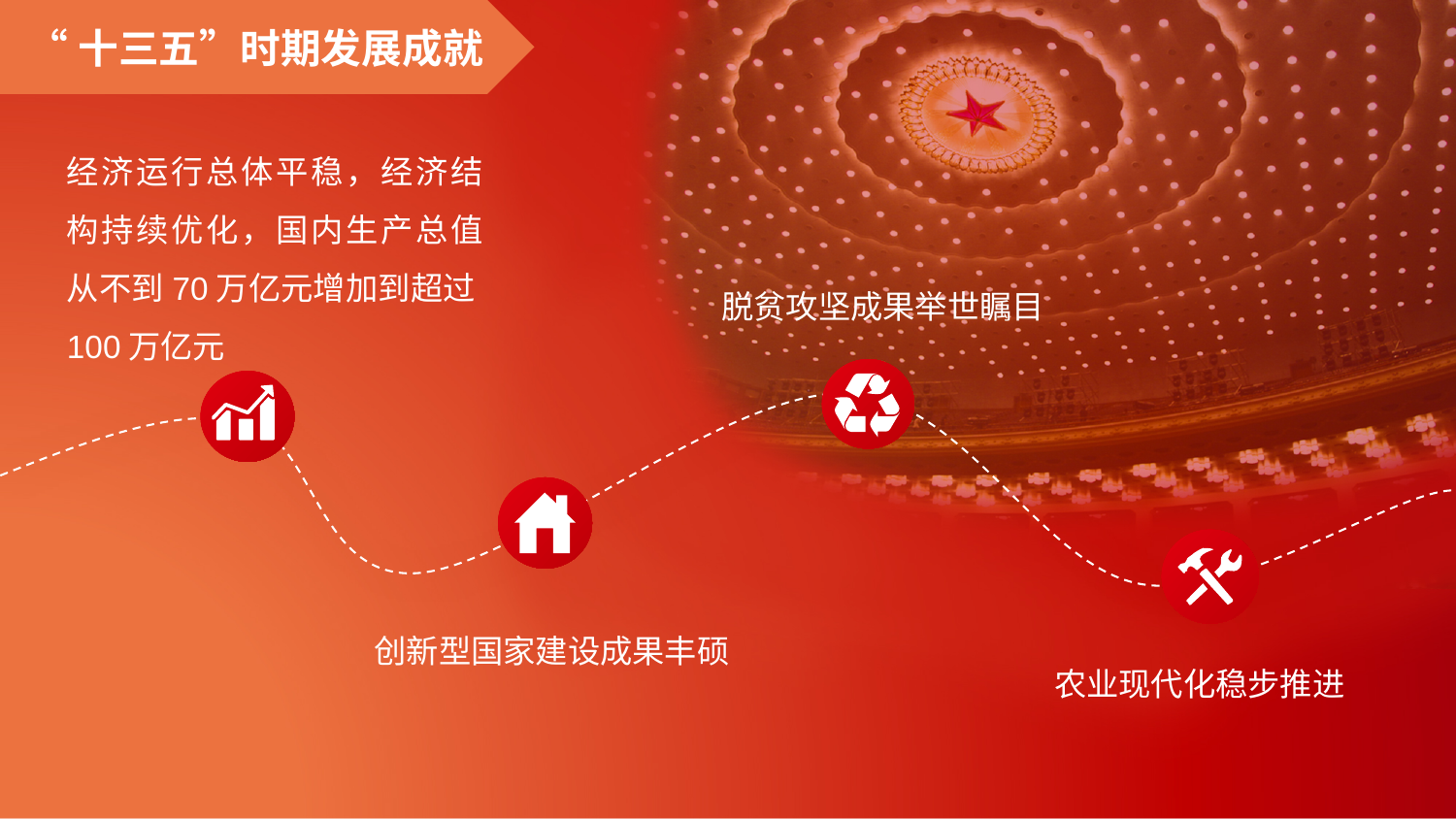

“十三五”时期发展成就
经济运行总体平稳，经济结构持续优化，国内生产总值从不到70万亿元增加到超过100万亿元
脱贫攻坚成果举世瞩目

创新型国家建设成果丰硕
农业现代化稳步推进